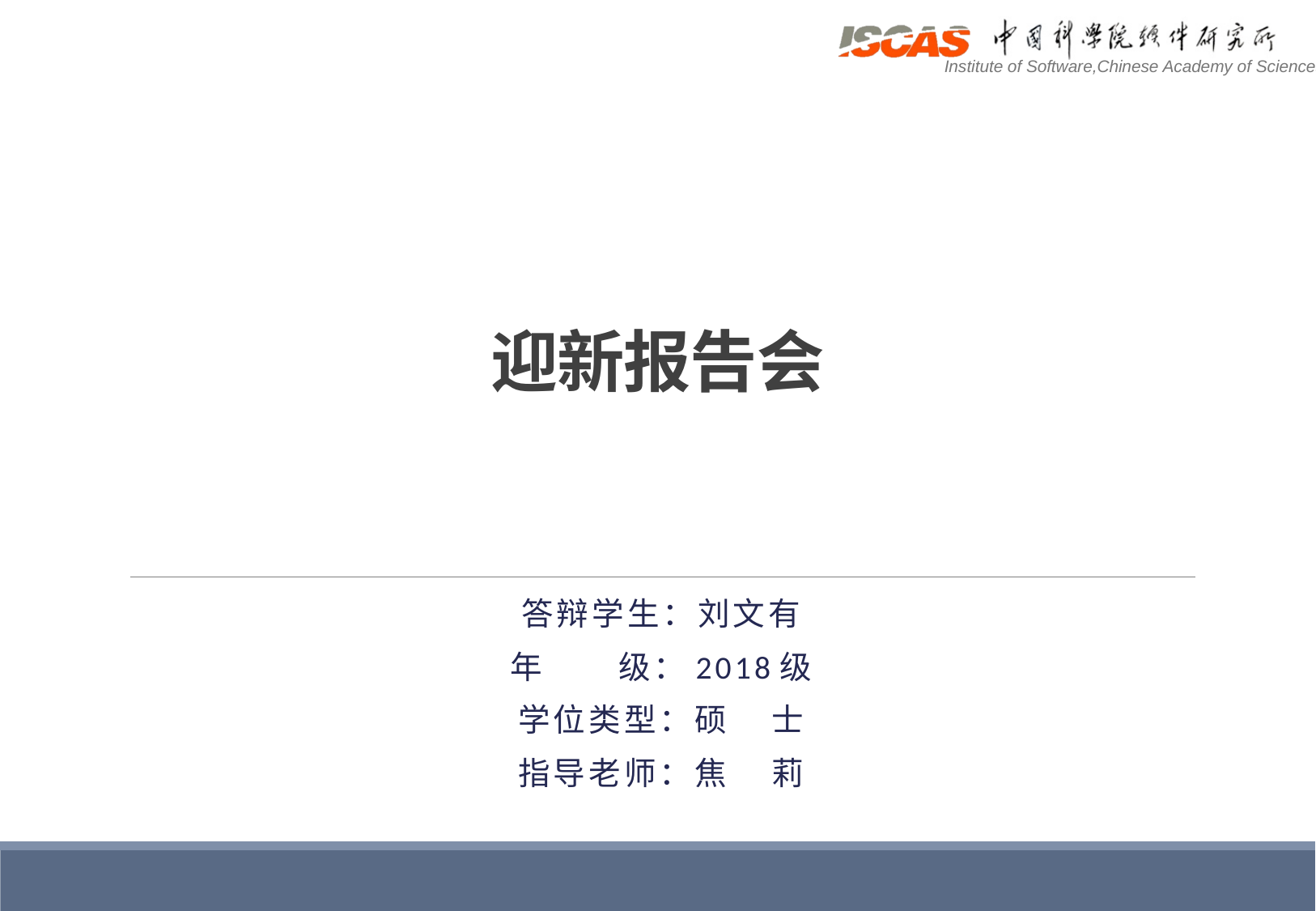

# 迎新报告会
答辩学生：刘文有
年       级：2018级
学位类型：硕    士
指导老师：焦    莉